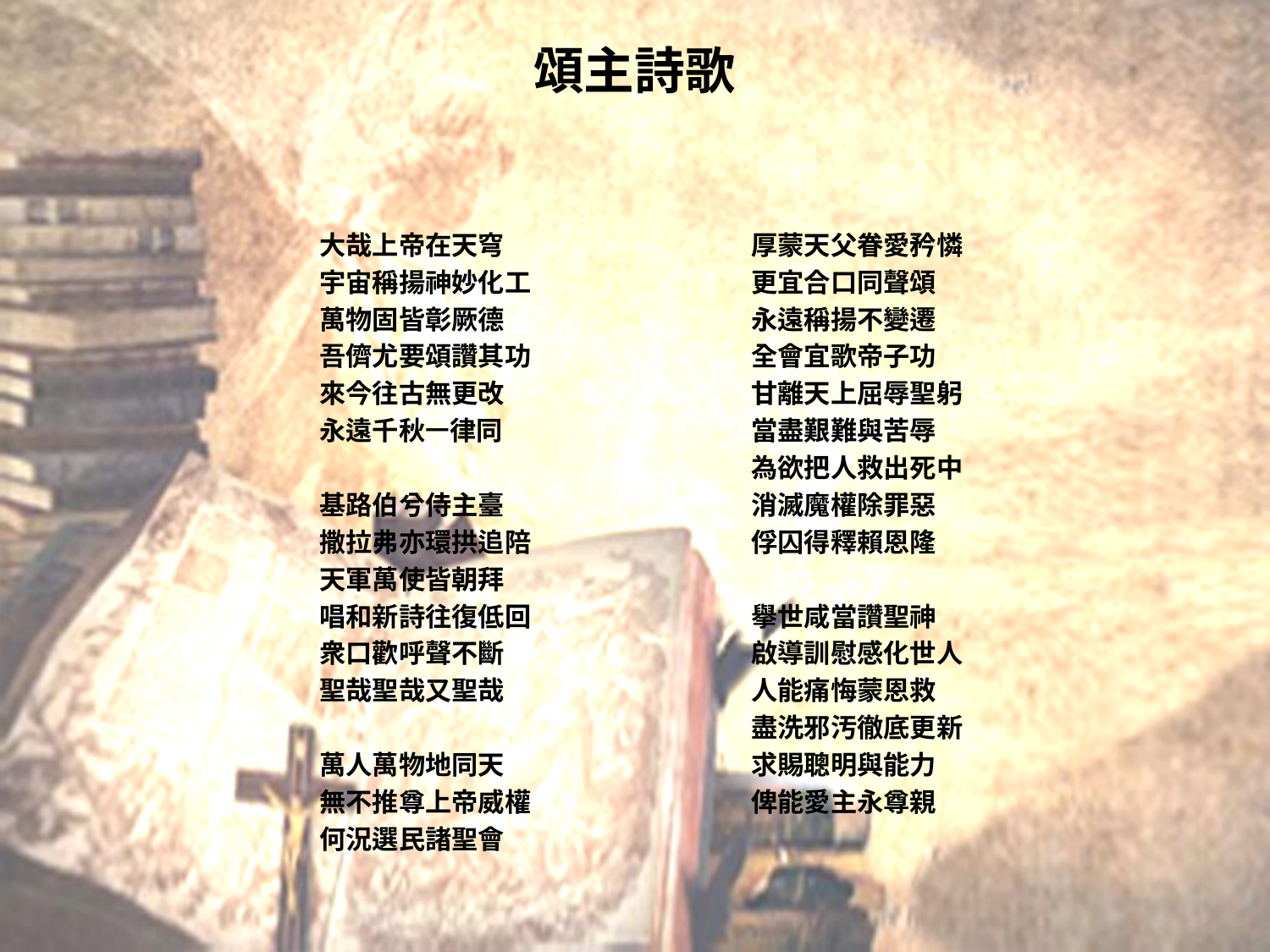

# 頌主詩歌
大哉上帝在天穹
宇宙稱揚神妙化工
萬物固皆彰厥德
吾儕尤要頌讚其功
來今往古無更改
永遠千秋ㅡ律同

基路伯兮侍主臺
撒拉弗亦環拱追陪
天軍萬使皆朝拜
唱和新詩往復低回
衆口歡呼聲不斷
聖哉聖哉又聖哉

萬人萬物地同天
無不推尊上帝威權
何況選民諸聖會
厚蒙天父眷愛矜憐
更宜合口同聲頌
永遠稱揚不變遷
全會宜歌帝子功
甘離天上屈辱聖躬
當盡艱難與苦辱
為欲把人救出死中
消滅魔權除罪惡
俘囚得釋賴恩隆

擧世咸當讚聖神
啟導訓慰感化世人
人能痛悔蒙恩救
盡洗邪汚徹底更新
求賜聰明與能力
俾能愛主永尊親